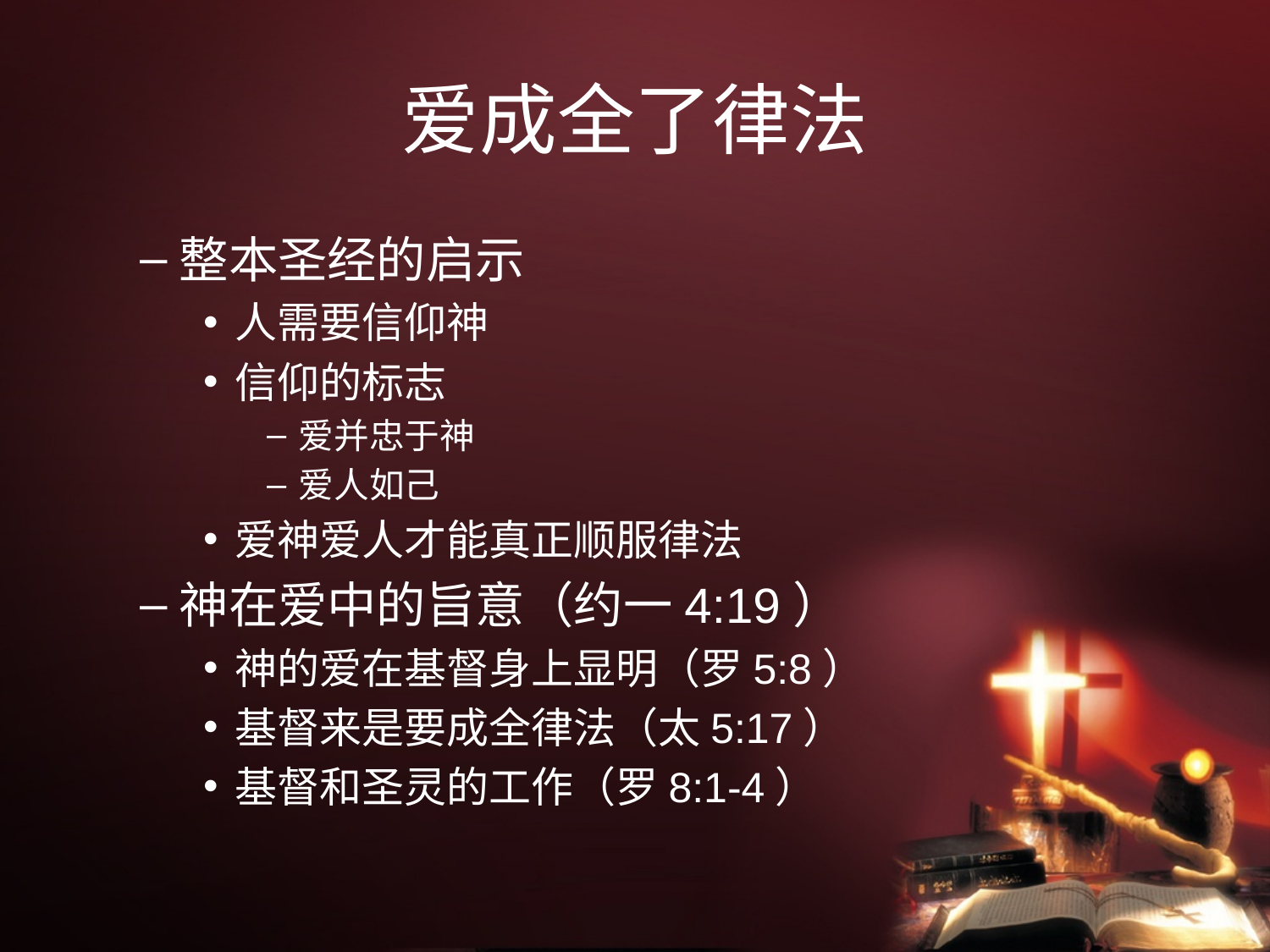

# 爱成全了律法
整本圣经的启示
人需要信仰神
信仰的标志
爱并忠于神
爱人如己
爱神爱人才能真正顺服律法
神在爱中的旨意（约一4:19）
神的爱在基督身上显明（罗5:8）
基督来是要成全律法（太5:17）
基督和圣灵的工作（罗8:1-4）